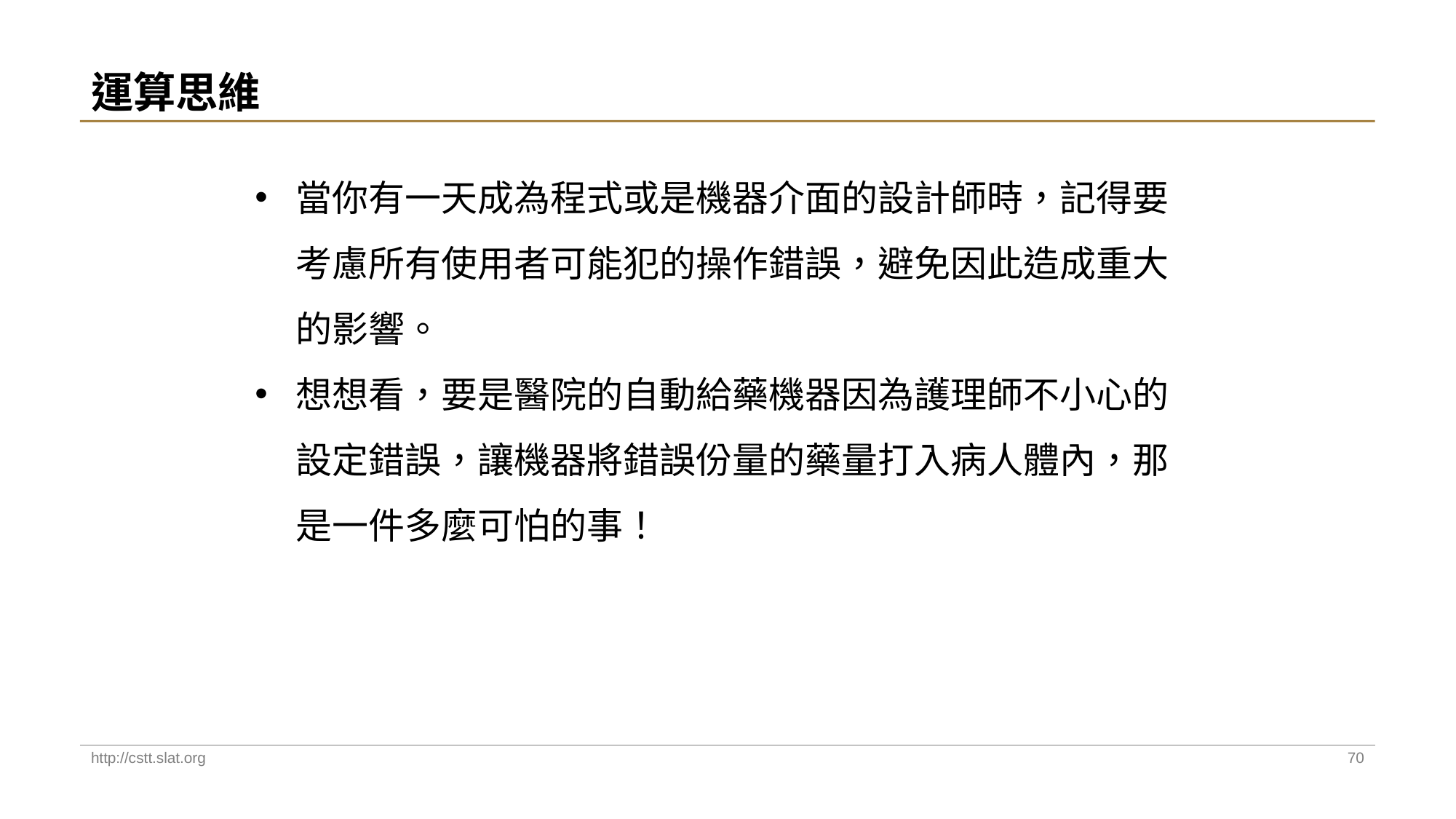

# 運算思維
當你有一天成為程式或是機器介面的設計師時，記得要考慮所有使用者可能犯的操作錯誤，避免因此造成重大的影響。
想想看，要是醫院的自動給藥機器因為護理師不小心的設定錯誤，讓機器將錯誤份量的藥量打入病人體內，那是一件多麼可怕的事！
http://cstt.slat.org
70